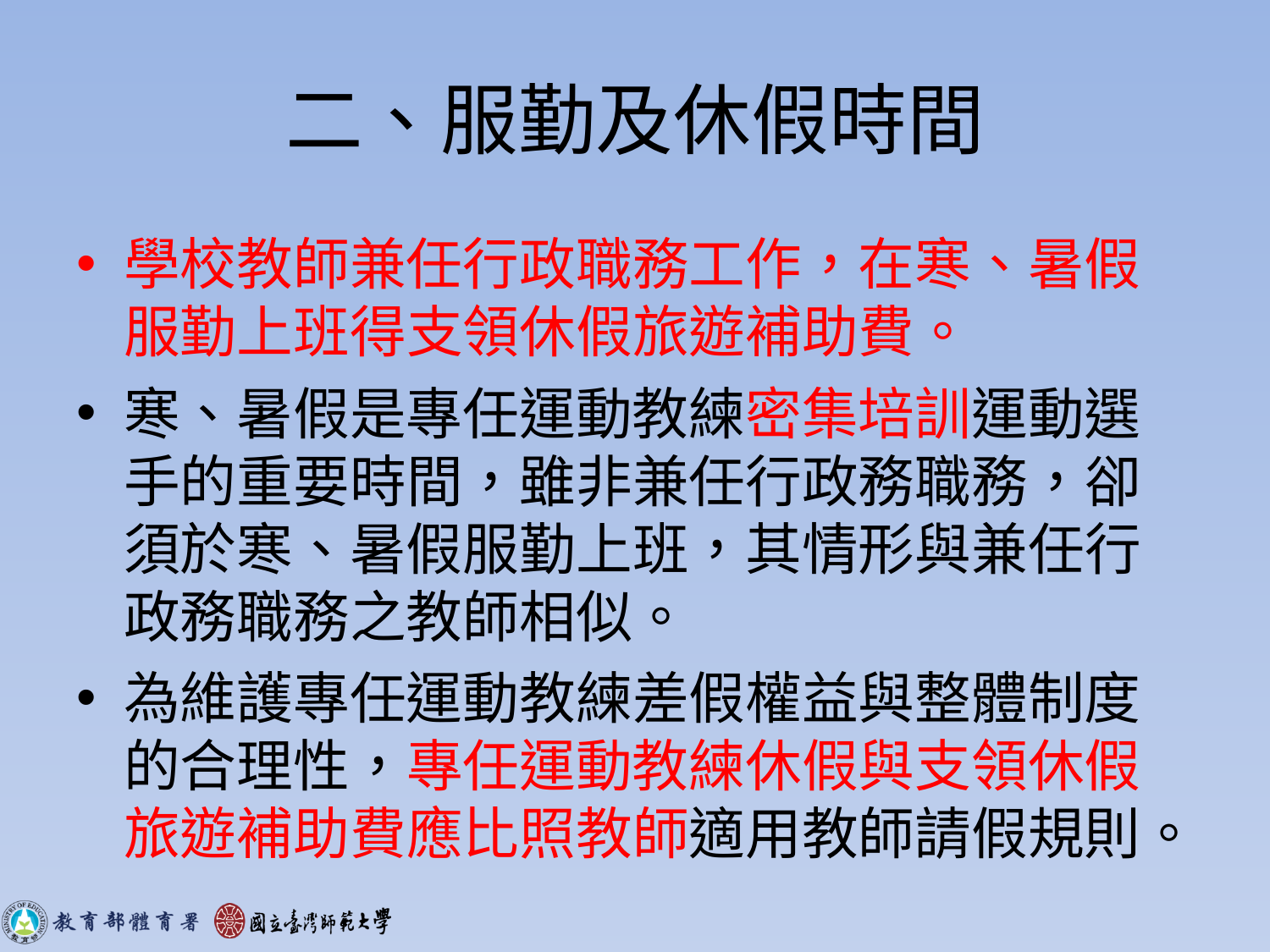

# 二、服勤及休假時間
學校教師兼任行政職務工作，在寒、暑假服勤上班得支領休假旅遊補助費。
寒、暑假是專任運動教練密集培訓運動選手的重要時間，雖非兼任行政務職務，卻須於寒、暑假服勤上班，其情形與兼任行政務職務之教師相似。
為維護專任運動教練差假權益與整體制度的合理性，專任運動教練休假與支領休假旅遊補助費應比照教師適用教師請假規則。